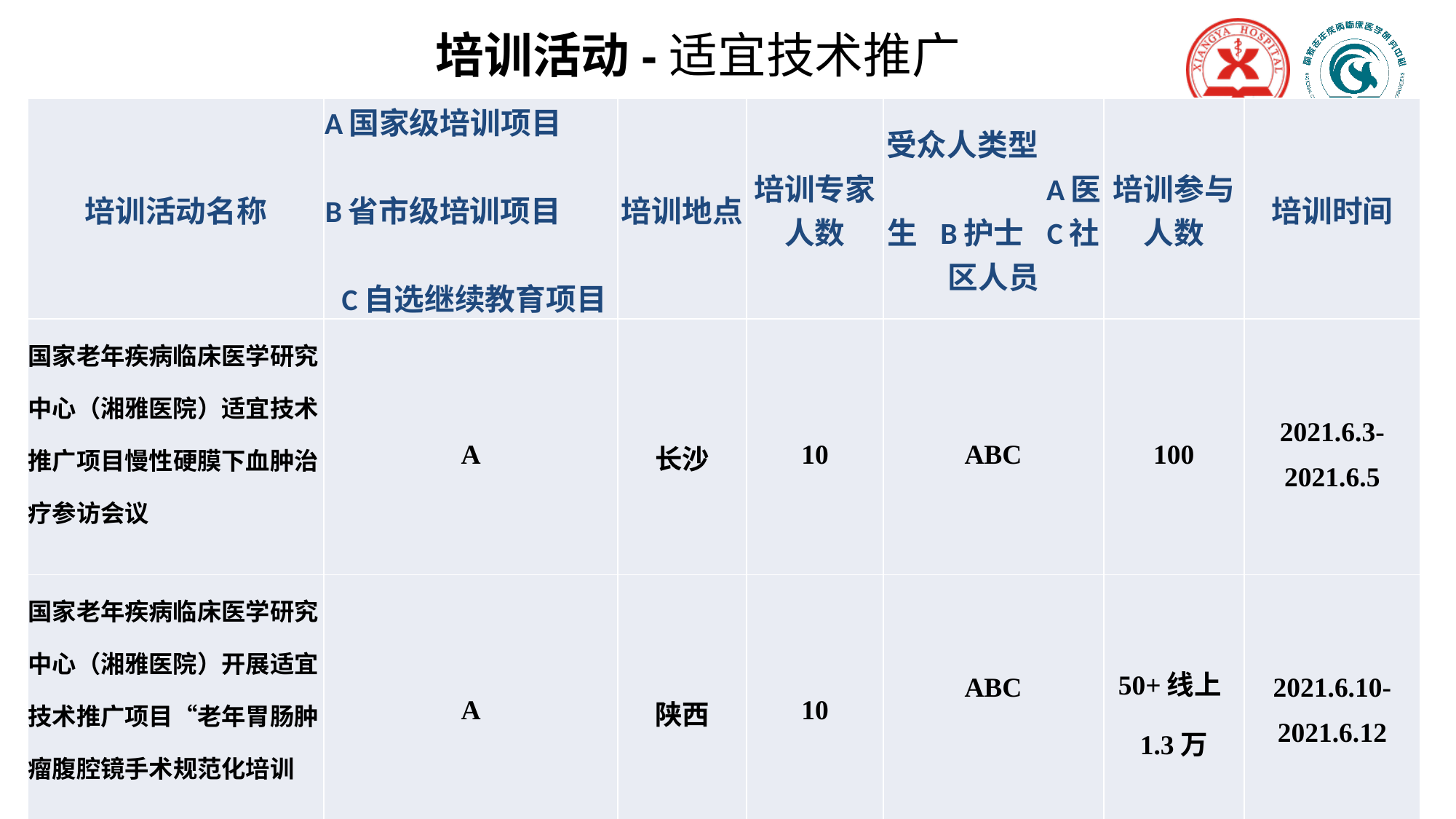

培训活动-适宜技术推广
| 培训活动名称 | A国家级培训项目 B省市级培训项目 C自选继续教育项目 | 培训地点 | 培训专家人数 | 受众人类型 A医生 B护士 C社区人员 | 培训参与人数 | 培训时间 |
| --- | --- | --- | --- | --- | --- | --- |
| 国家老年疾病临床医学研究中心（湘雅医院）适宜技术推广项目慢性硬膜下血肿治疗参访会议 | A | 长沙 | 10 | ABC | 100 | 2021.6.3-2021.6.5 |
| 国家老年疾病临床医学研究中心（湘雅医院）开展适宜技术推广项目“老年胃肠肿瘤腹腔镜手术规范化培训 | A | 陕西 | 10 | ABC | 50+线上1.3万 | 2021.6.10-2021.6.12 |